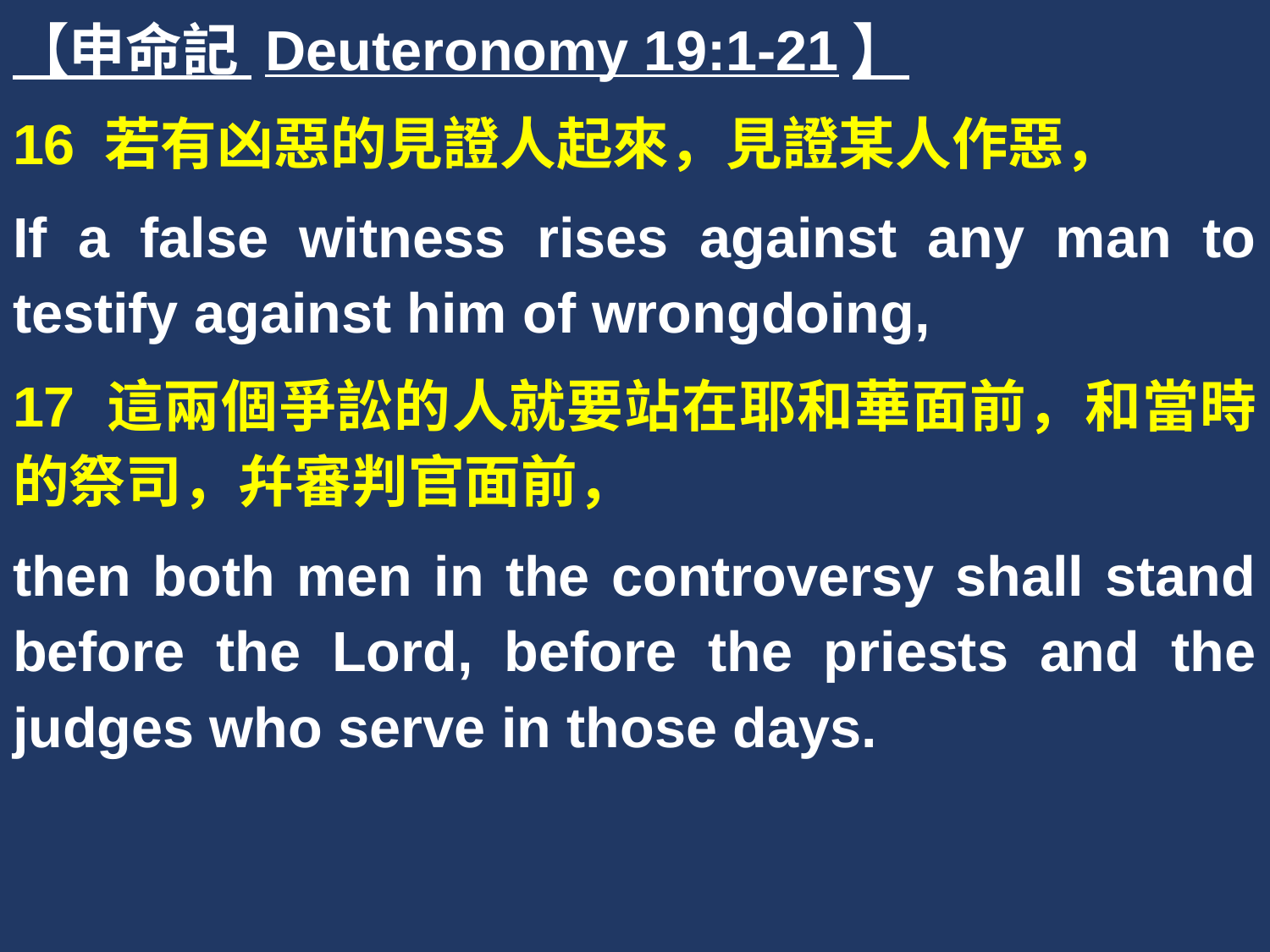

【申命記 Deuteronomy 19:1-21】
16 若有凶惡的見證人起來，見證某人作惡，
If a false witness rises against any man to testify against him of wrongdoing,
17 這兩個爭訟的人就要站在耶和華面前，和當時的祭司，幷審判官面前，
then both men in the controversy shall stand before the Lord, before the priests and the judges who serve in those days.